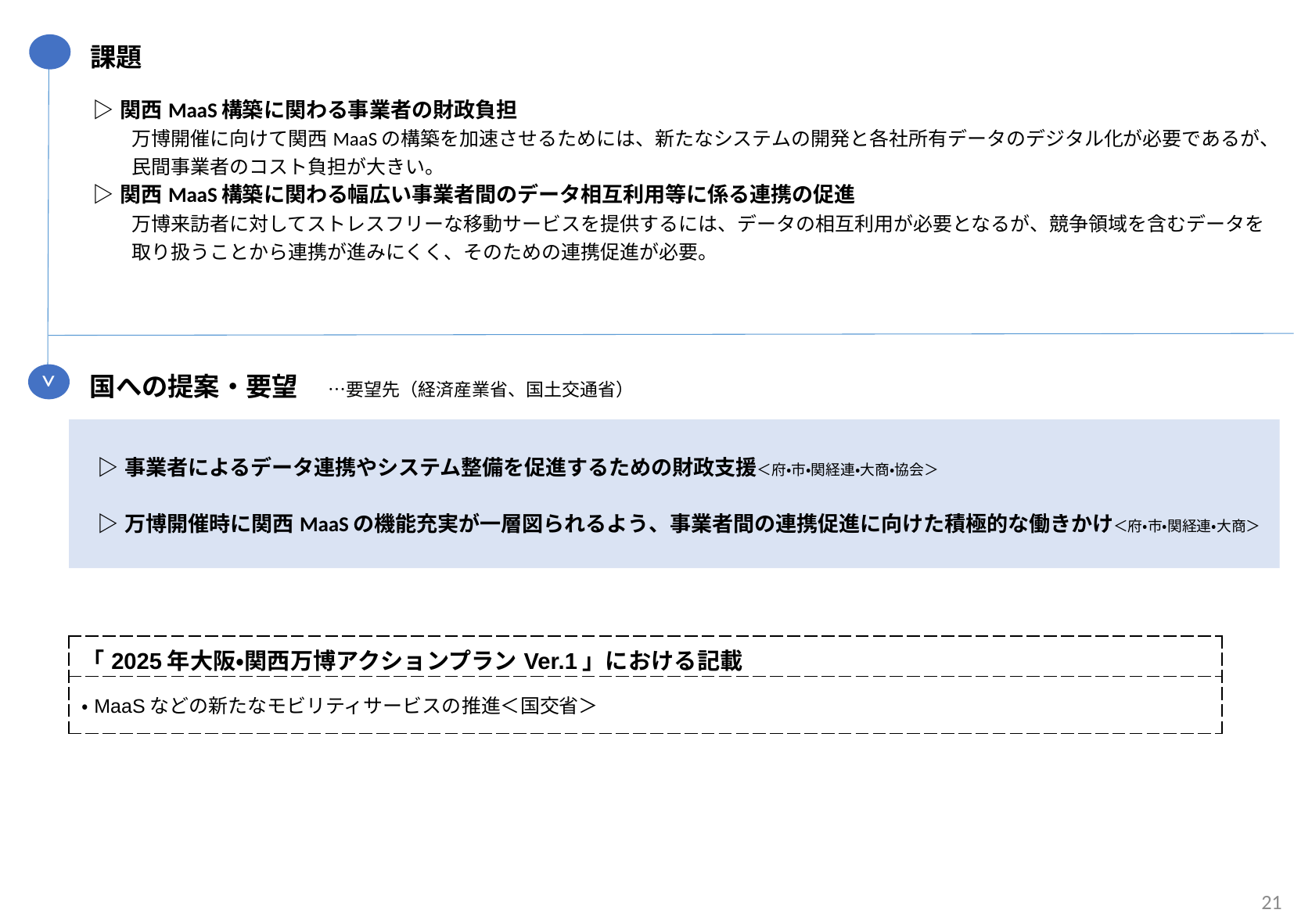

課題
| ▷関西MaaS構築に関わる事業者の財政負担 　　万博開催に向けて関西MaaSの構築を加速させるためには、新たなシステムの開発と各社所有データのデジタル化が必要であるが、民間事業者のコスト負担が大きい。 |
| --- |
| ▷関西MaaS構築に関わる幅広い事業者間のデータ相互利用等に係る連携の促進 　　万博来訪者に対してストレスフリーな移動サービスを提供するには、データの相互利用が必要となるが、競争領域を含むデータを取り扱うことから連携が進みにくく、そのための連携促進が必要。 |
>

国への提案・要望　 …要望先（経済産業省、国土交通省）

| ▷事業者によるデータ連携やシステム整備を促進するための財政支援＜府・市・関経連・大商・協会＞ |
| --- |
| ▷万博開催時に関西MaaSの機能充実が一層図られるよう、事業者間の連携促進に向けた積極的な働きかけ＜府・市・関経連・大商＞ |
| 「2025年大阪・関西万博アクションプランVer.1」における記載 |
| --- |
| ・MaaSなどの新たなモビリティサービスの推進＜国交省＞ |

21